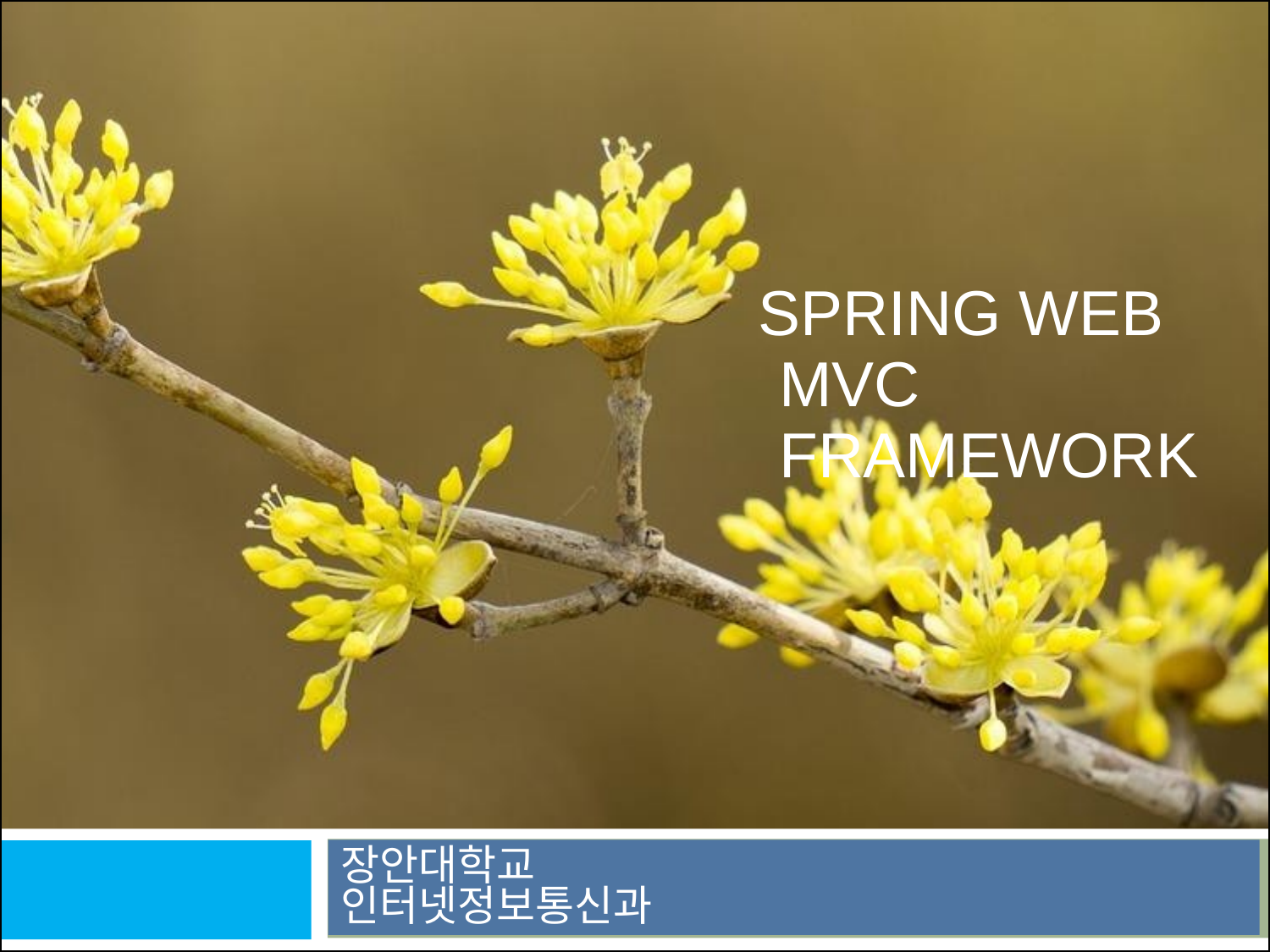

# SPRING WEB MVC  FRAMEWORK

장안대학교  인터넷정보통신과